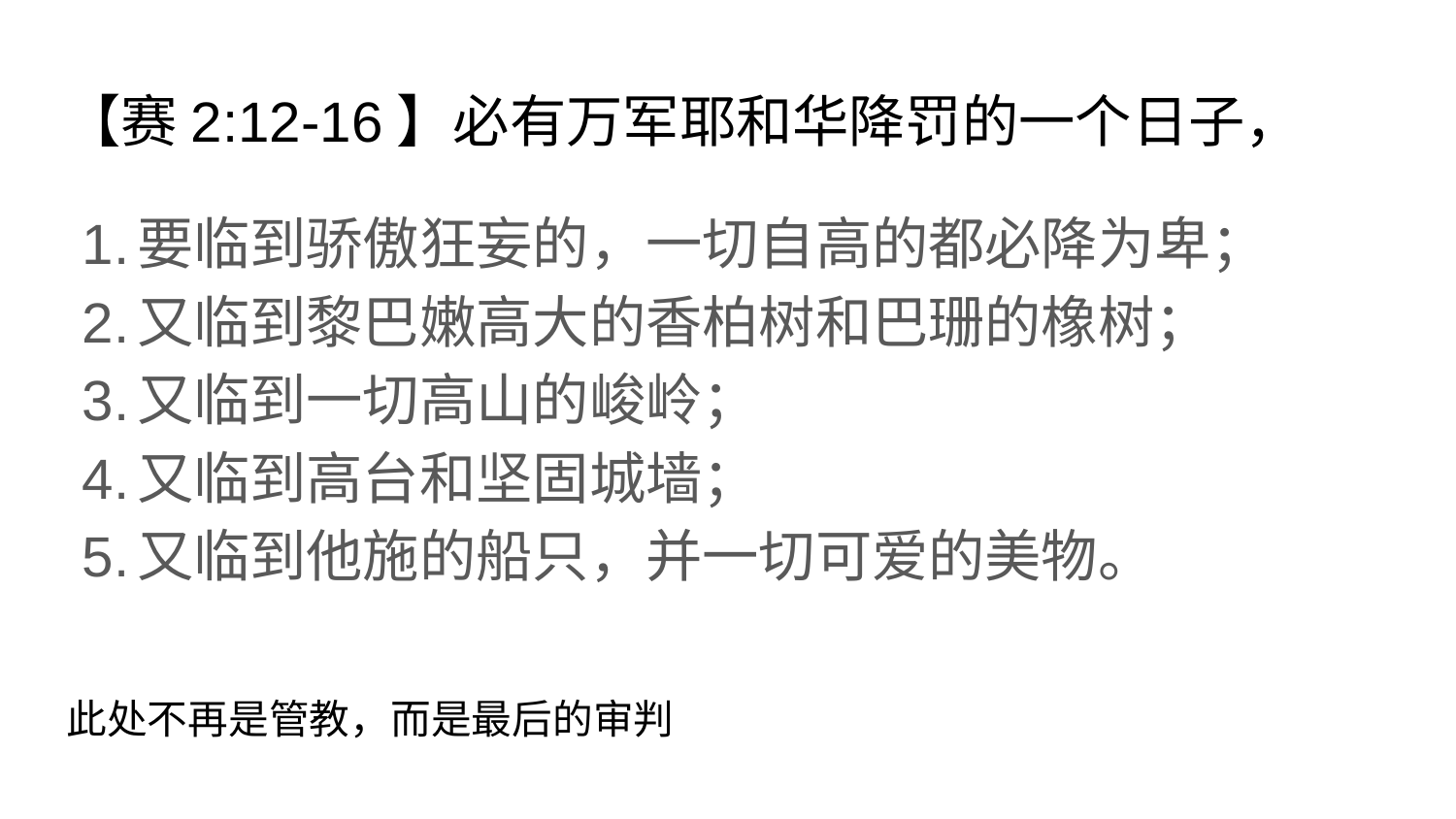

# 【赛2:12-16】必有万军耶和华降罚的一个日子，
要临到骄傲狂妄的，一切自高的都必降为卑；
又临到黎巴嫩高大的香柏树和巴珊的橡树；
又临到一切高山的峻岭；
又临到高台和坚固城墙；
又临到他施的船只，并一切可爱的美物。
此处不再是管教，而是最后的审判